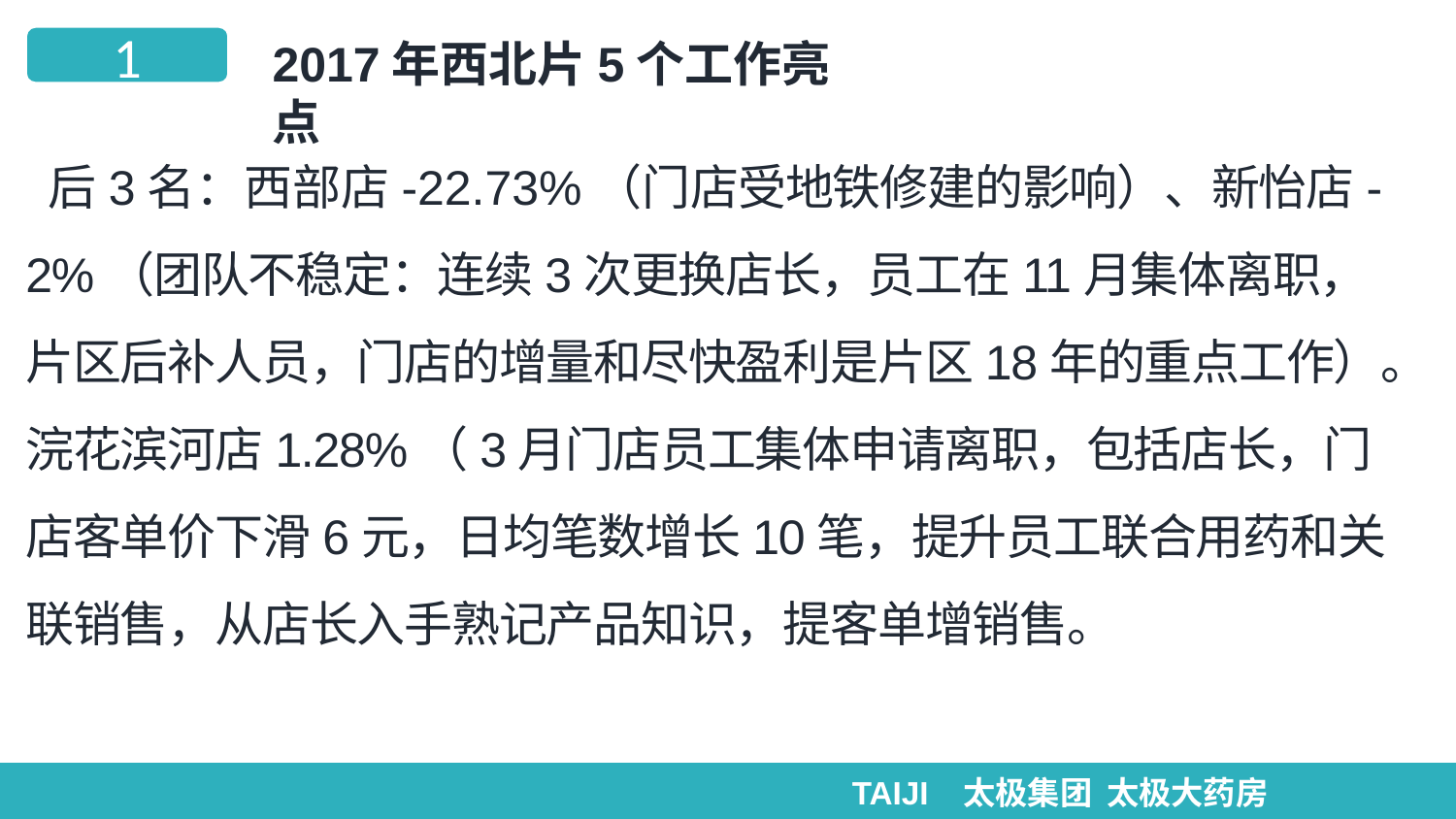

2017年西北片5个工作亮点
1
 后3名：西部店-22.73%（门店受地铁修建的影响）、新怡店-2%（团队不稳定：连续3次更换店长，员工在11月集体离职，片区后补人员，门店的增量和尽快盈利是片区18年的重点工作）。浣花滨河店1.28%（3月门店员工集体申请离职，包括店长，门店客单价下滑6元，日均笔数增长10笔，提升员工联合用药和关联销售，从店长入手熟记产品知识，提客单增销售。

                                                                          TAIJI   太极集团  太极大药房